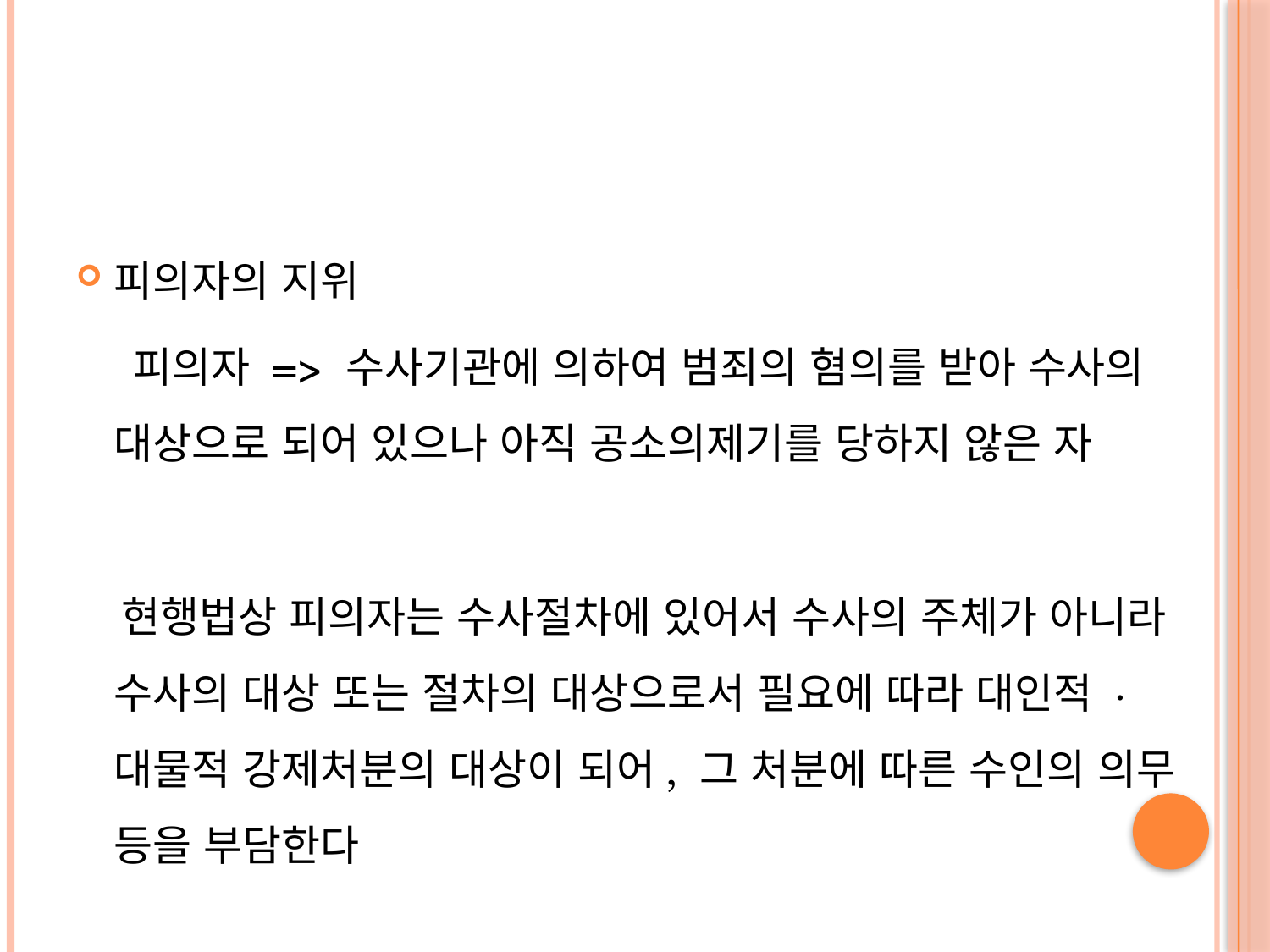

#
피의자의 지위
    피의자 => 수사기관에 의하여 범죄의 혐의를 받아 수사의 대상으로 되어 있으나 아직 공소의제기를 당하지 않은 자

   현행법상 피의자는 수사절차에 있어서 수사의 주체가 아니라 수사의 대상 또는 절차의 대상으로서 필요에 따라 대인적 ·대물적 강제처분의 대상이 되어, 그 처분에 따른 수인의 의무 등을 부담한다